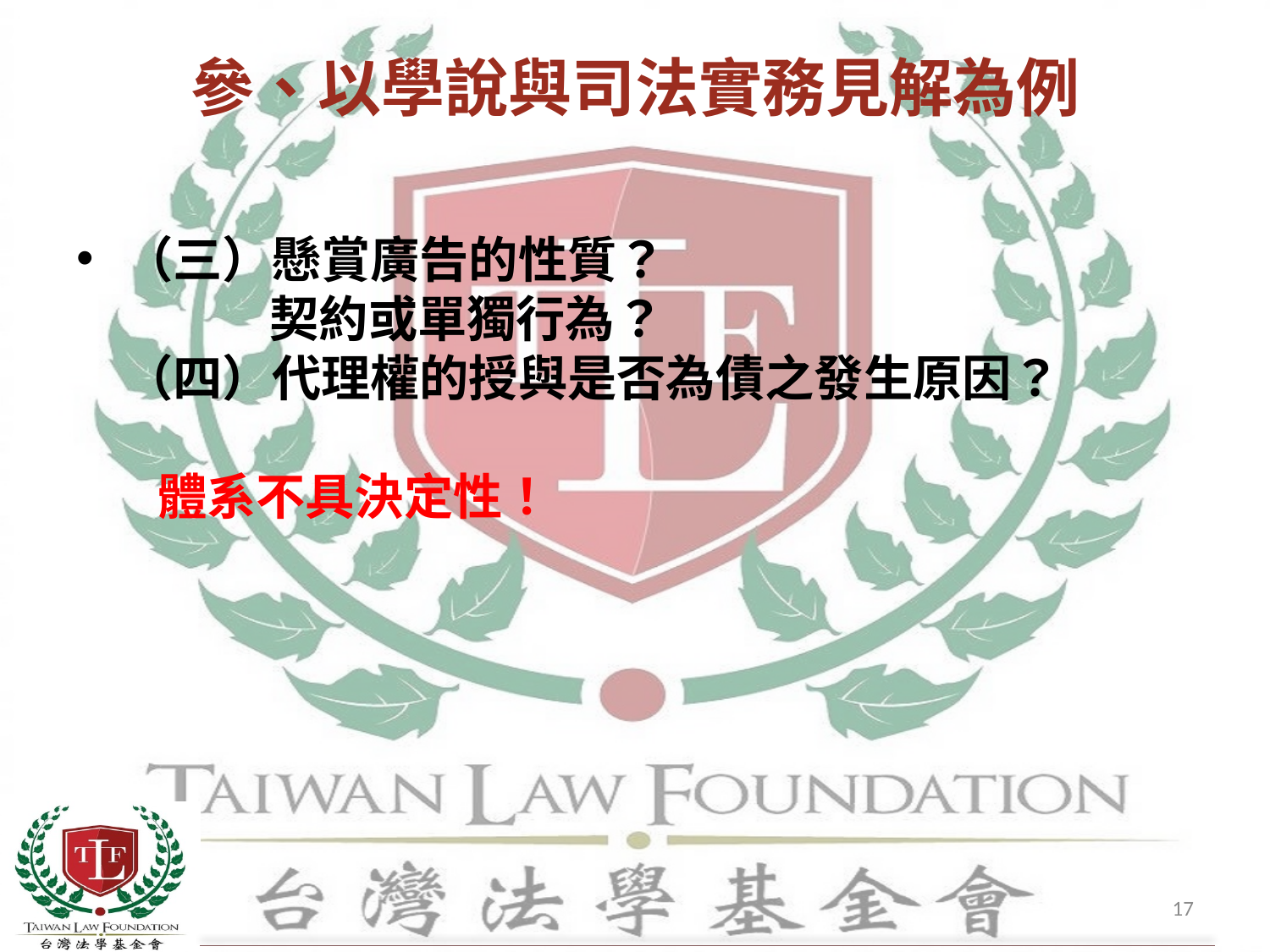

# 參、以學說與司法實務見解為例
（三）懸賞廣告的性質？
             契約或單獨行為？
（四）代理權的授與是否為債之發生原因？
   體系不具決定性！
17